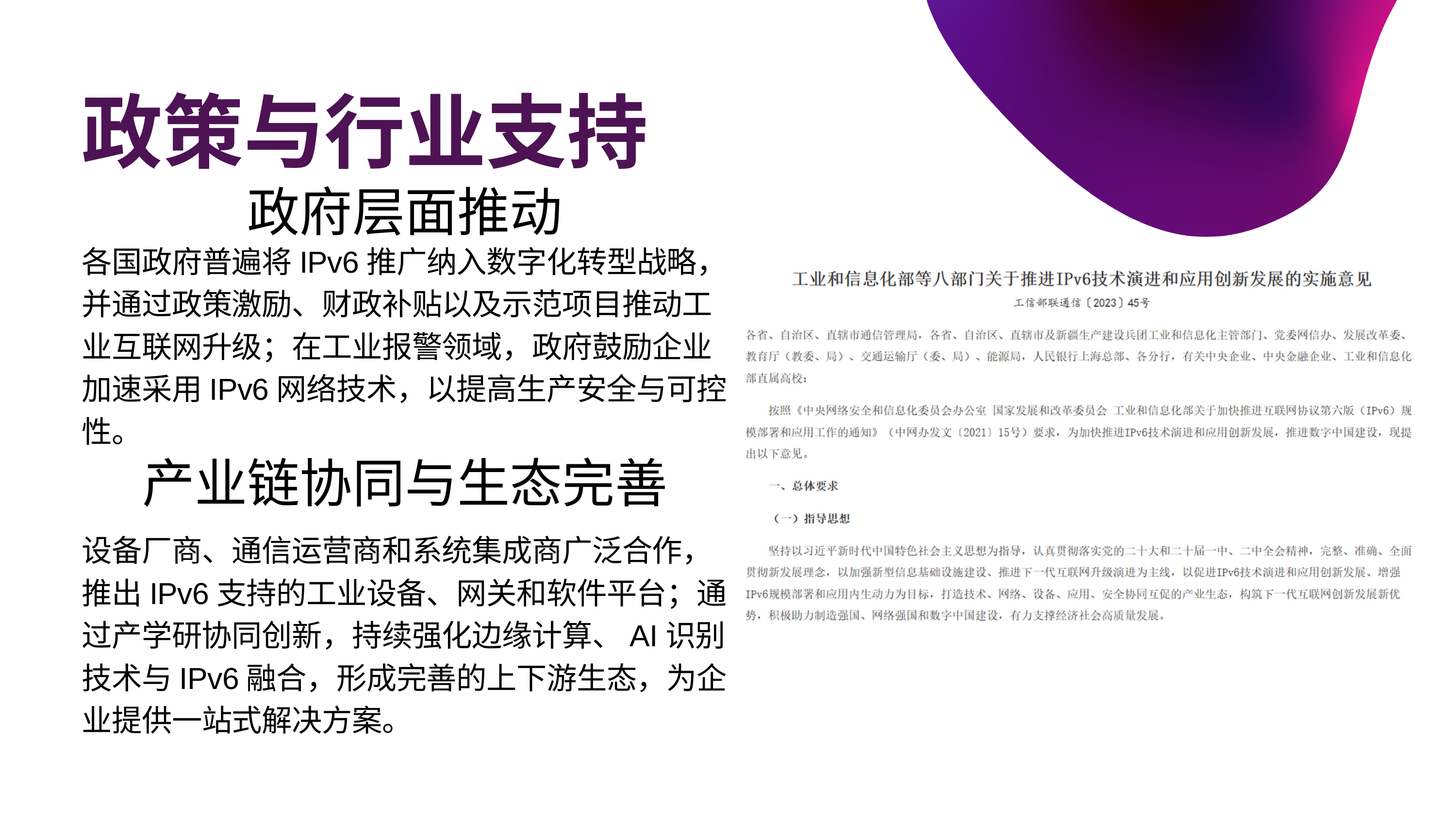

政策与行业支持

政府层面推动
各国政府普遍将IPv6推广纳入数字化转型战略，并通过政策激励、财政补贴以及示范项目推动工业互联网升级；在工业报警领域，政府鼓励企业加速采用IPv6网络技术，以提高生产安全与可控性。

产业链协同与生态完善
设备厂商、通信运营商和系统集成商广泛合作，推出IPv6支持的工业设备、网关和软件平台；通过产学研协同创新，持续强化边缘计算、AI识别技术与IPv6融合，形成完善的上下游生态，为企业提供一站式解决方案。